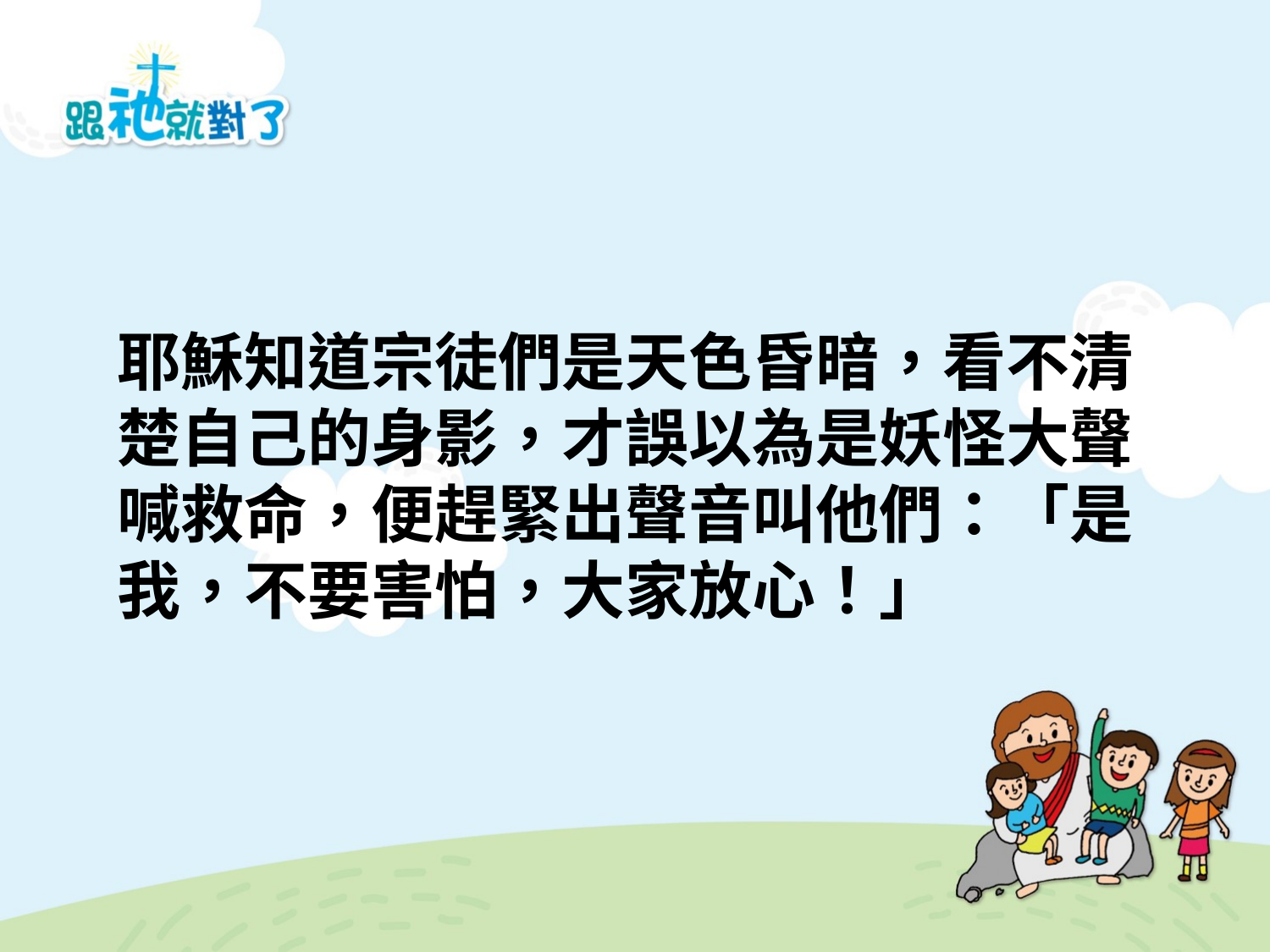

耶穌知道宗徒們是天色昏暗，看不清楚自己的身影，才誤以為是妖怪大聲喊救命，便趕緊出聲音叫他們：「是我，不要害怕，大家放心！」